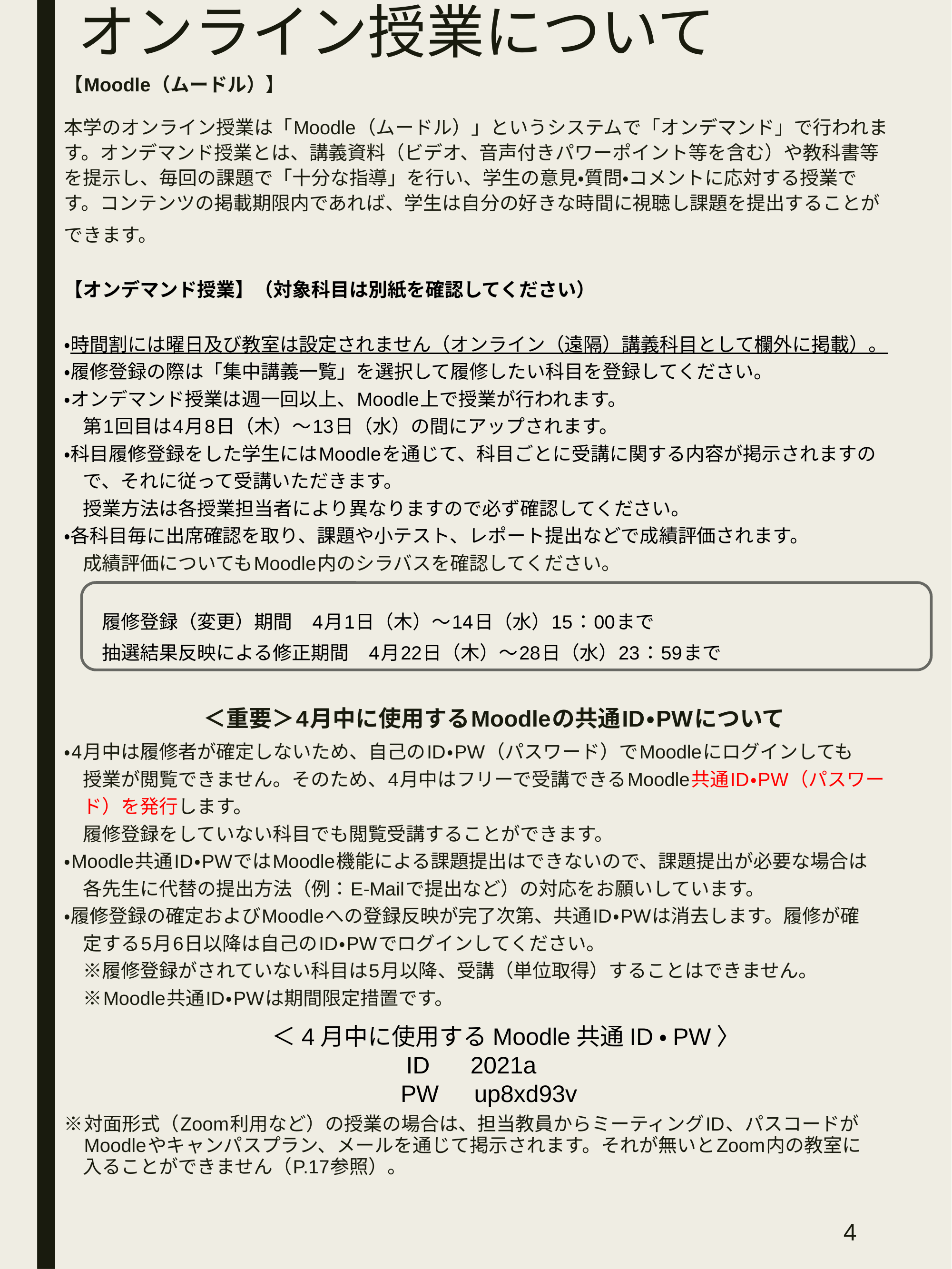

# オンライン授業について
【Moodle（ムードル）】
本学のオンライン授業は「Moodle（ムードル）」というシステムで「オンデマンド」で行われま
す。オンデマンド授業とは、講義資料（ビデオ、音声付きパワーポイント等を含む）や教科書等
を提示し、毎回の課題で「十分な指導」を行い、学生の意見・質問・コメントに応対する授業で
す。コンテンツの掲載期限内であれば、学生は自分の好きな時間に視聴し課題を提出することが
できます。
【オンデマンド授業】（対象科目は別紙を確認してください）
・時間割には曜日及び教室は設定されません（オンライン（遠隔）講義科目として欄外に掲載）。
・履修登録の際は「集中講義一覧」を選択して履修したい科目を登録してください。
・オンデマンド授業は週一回以上、Moodle上で授業が行われます。
　第1回目は4月8日（木）～13日（水）の間にアップされます。
・科目履修登録をした学生にはMoodleを通じて、科目ごとに受講に関する内容が掲示されますの
　で、それに従って受講いただきます。
　授業方法は各授業担当者により異なりますので必ず確認してください。
・各科目毎に出席確認を取り、課題や小テスト、レポート提出などで成績評価されます。
　成績評価についてもMoodle内のシラバスを確認してください。
　　履修登録（変更）期間　4月1日（木）～14日（水）15：00まで
　　抽選結果反映による修正期間　4月22日（木）～28日（水）23：59まで

＜重要＞4月中に使用するMoodleの共通ID・PWについて
・4月中は履修者が確定しないため、自己のID・PW（パスワード）でMoodleにログインしても
　授業が閲覧できません。そのため、4月中はフリーで受講できるMoodle共通ID・PW（パスワー
　ド）を発行します。
　履修登録をしていない科目でも閲覧受講することができます。
・Moodle共通ID・PWではMoodle機能による課題提出はできないので、課題提出が必要な場合は
　各先生に代替の提出方法（例：E-Mailで提出など）の対応をお願いしています。
・履修登録の確定およびMoodleへの登録反映が完了次第、共通ID・PWは消去します。履修が確
　定する5月6日以降は自己のID・PWでログインしてください。
　※履修登録がされていない科目は5月以降、受講（単位取得）することはできません。
　※Moodle共通ID・PWは期間限定措置です。

※対面形式（Zoom利用など）の授業の場合は、担当教員からミーティングID、パスコードが
　Moodleやキャンパスプラン、メールを通じて掲示されます。それが無いとZoom内の教室に
　入ることができません（P.17参照）。

＜4月中に使用するMoodle共通ID・PW〉
　　　　　　　　　 ID　 2021a
　　　　　　　　　PW　up8xd93v
4